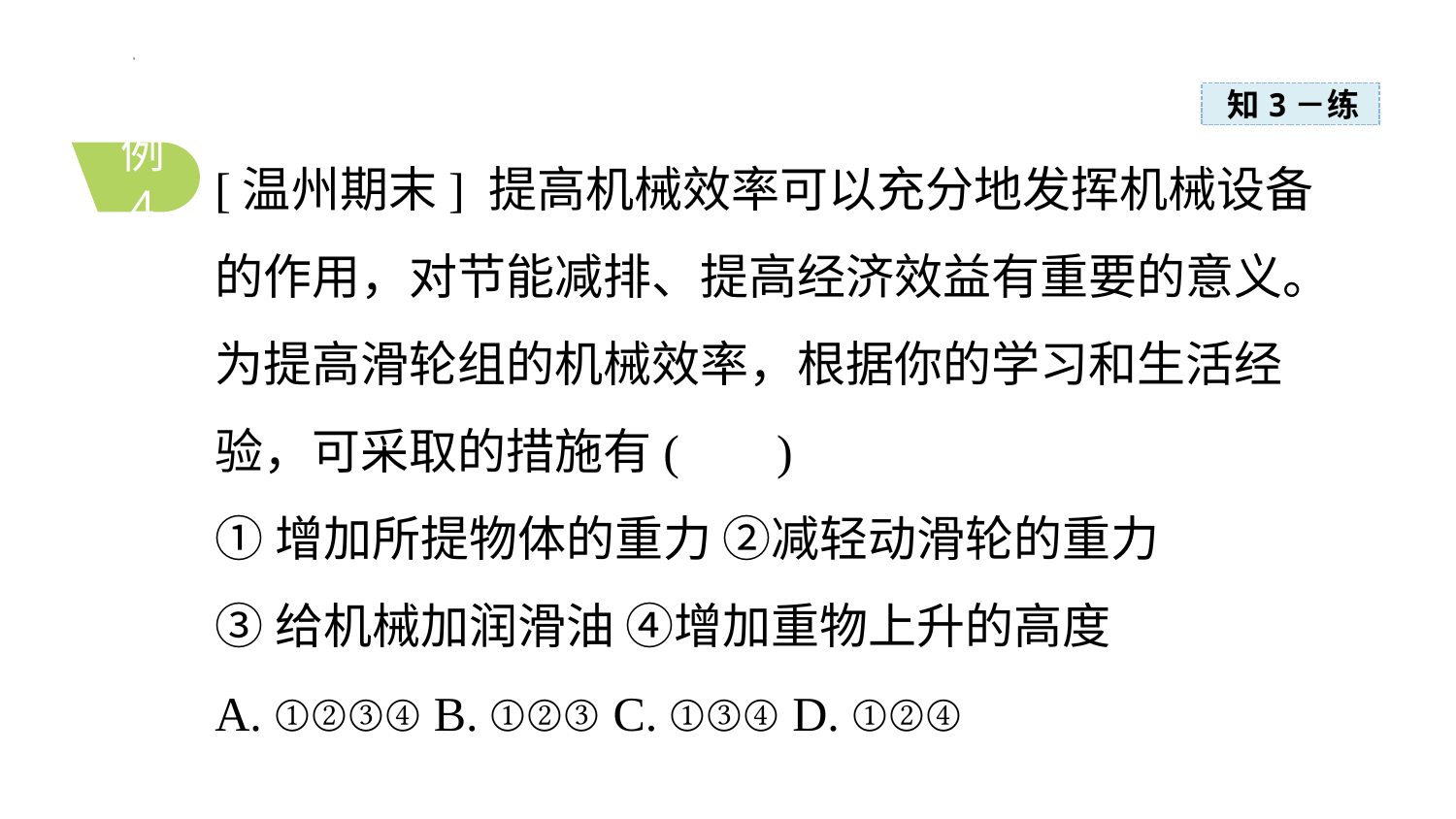

感悟新知
知3－练

[温州期末] 提高机械效率可以充分地发挥机械设备的作用，对节能减排、提高经济效益有重要的意义。为提高滑轮组的机械效率，根据你的学习和生活经验，可采取的措施有(        )
①增加所提物体的重力 ②减轻动滑轮的重力
③给机械加润滑油 ④增加重物上升的高度
A. ①②③④ B. ①②③ C. ①③④ D. ①②④
例 4